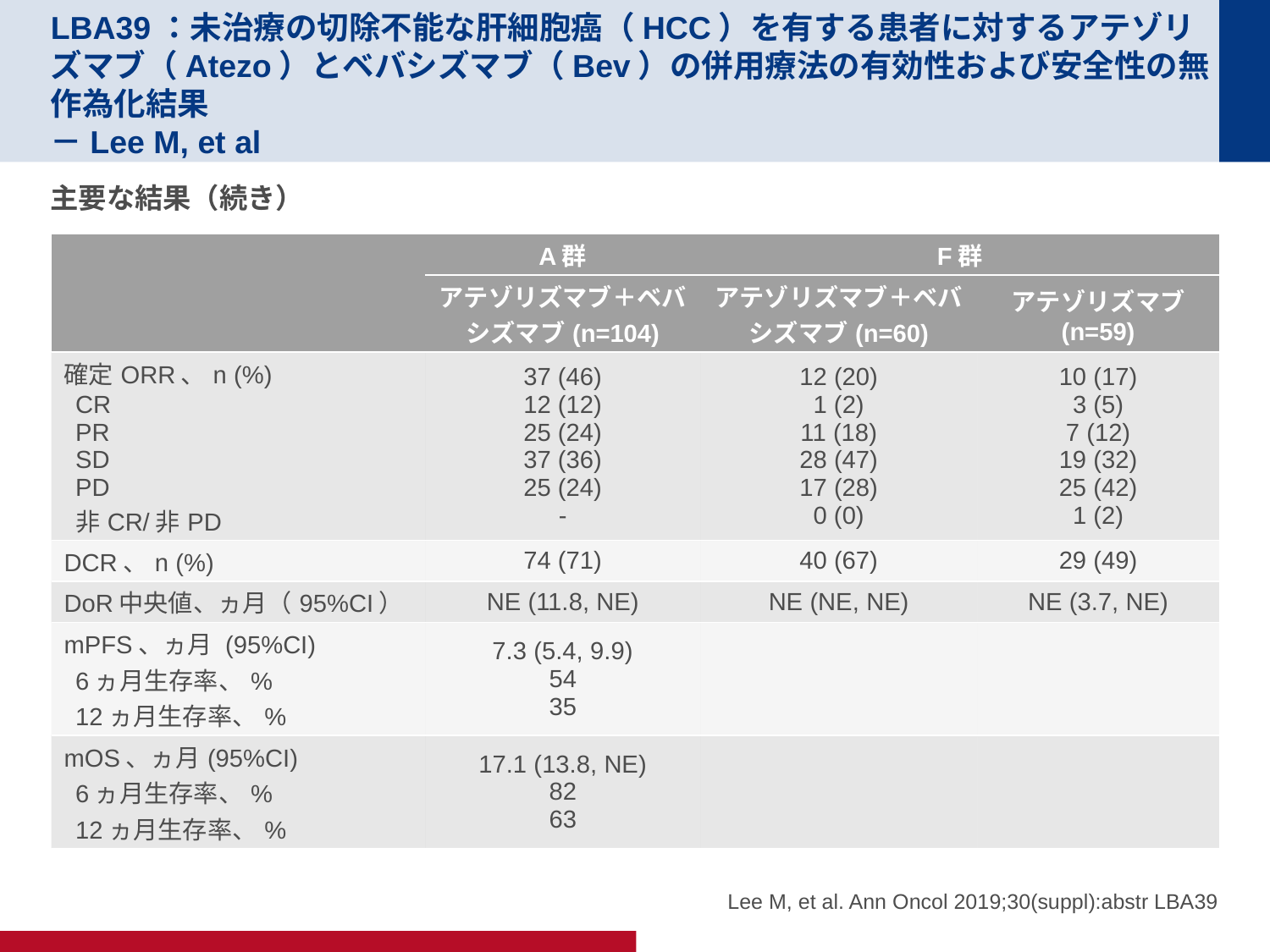

# LBA39：未治療の切除不能な肝細胞癌（HCC）を有する患者に対するアテゾリズマブ（Atezo）とベバシズマブ（Bev）の併用療法の有効性および安全性の無作為化結果 －Lee M, et al
主要な結果（続き）
|  | A群 | F群 |  |
| --- | --- | --- | --- |
|  | アテゾリズマブ＋ベバシズマブ(n=104) | アテゾリズマブ＋ベバシズマブ(n=60) | アテゾリズマブ (n=59) |
| 確定ORR、n (%) CR PR SD PD 非CR/非PD | 37 (46) 12 (12) 25 (24) 37 (36) 25 (24) - | 12 (20) 1 (2) 11 (18) 28 (47) 17 (28) 0 (0) | 10 (17) 3 (5) 7 (12) 19 (32) 25 (42) 1 (2) |
| DCR、n (%) | 74 (71) | 40 (67) | 29 (49) |
| DoR中央値、ヵ月（95%CI） | NE (11.8, NE) | NE (NE, NE) | NE (3.7, NE) |
| mPFS、ヵ月 (95%CI) 6ヵ月生存率、% 12ヵ月生存率、% | 7.3 (5.4, 9.9) 54 35 |  |  |
| mOS、ヵ月(95%CI) 6ヵ月生存率、% 12ヵ月生存率、% | 17.1 (13.8, NE) 82 63 |  |  |
Lee M, et al. Ann Oncol 2019;30(suppl):abstr LBA39